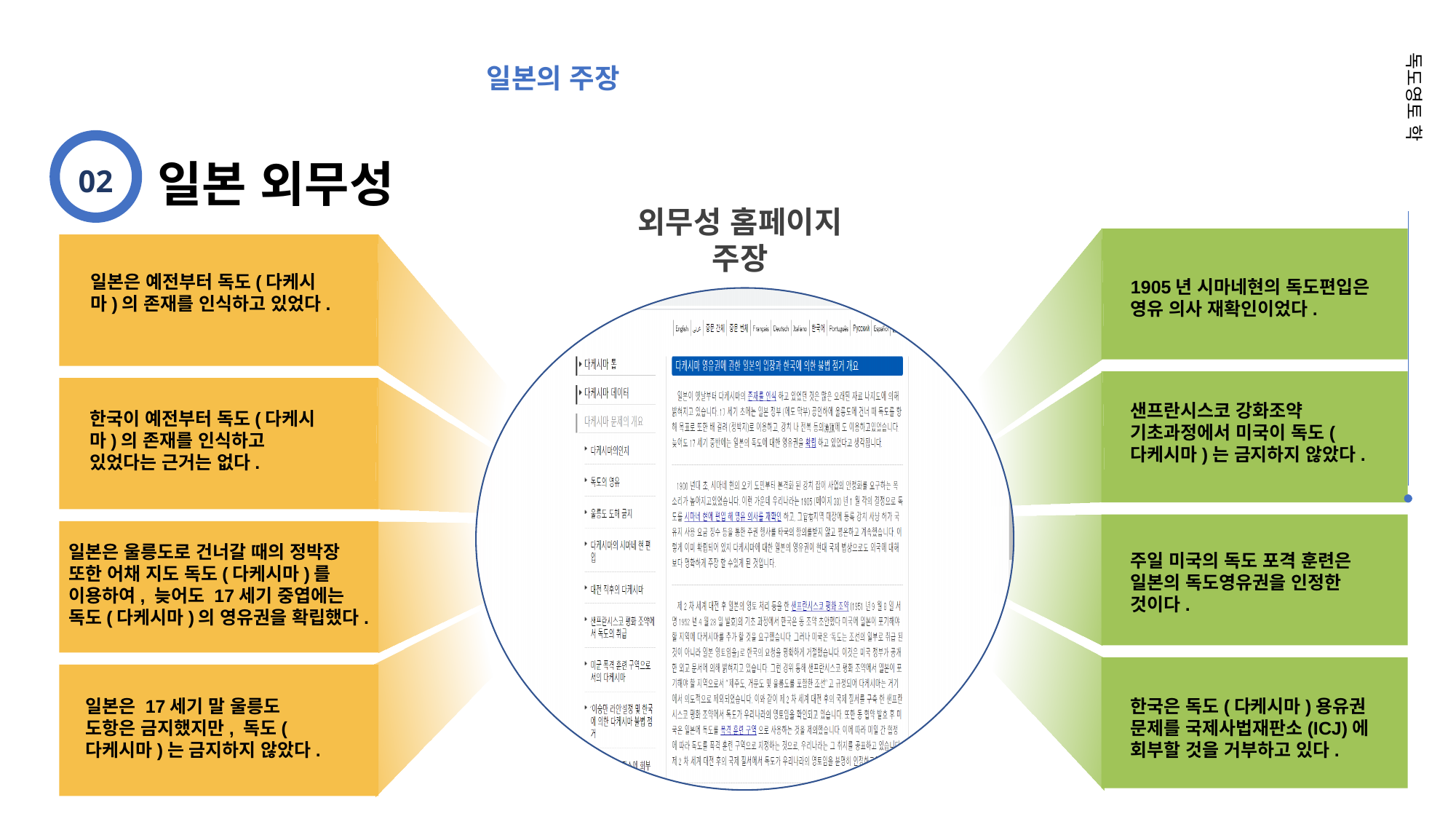

독도영토 학

일본의 주장
02
일본 외무성
외무성 홈페이지 주장

일본은 예전부터 독도(다케시마)의 존재를 인식하고 있었다.
1905년 시마네현의 독도편입은 영유 의사 재확인이었다.

샌프란시스코 강화조약 기초과정에서 미국이 독도(다케시마)는 금지하지 않았다.
한국이 예전부터 독도(다케시마)의 존재를 인식하고 있었다는 근거는 없다.
일본은 울릉도로 건너갈 때의 정박장 또한 어채 지도 독도(다케시마)를 이용하여, 늦어도 17세기 중엽에는 독도(다케시마)의 영유권을 확립했다.
주일 미국의 독도 포격 훈련은 일본의 독도영유권을 인정한 것이다.
일본은 17세기 말 울릉도 도항은 금지했지만, 독도(다케시마)는 금지하지 않았다.
한국은 독도(다케시마)용유권 문제를 국제사법재판소(ICJ)에 회부할 것을 거부하고 있다.